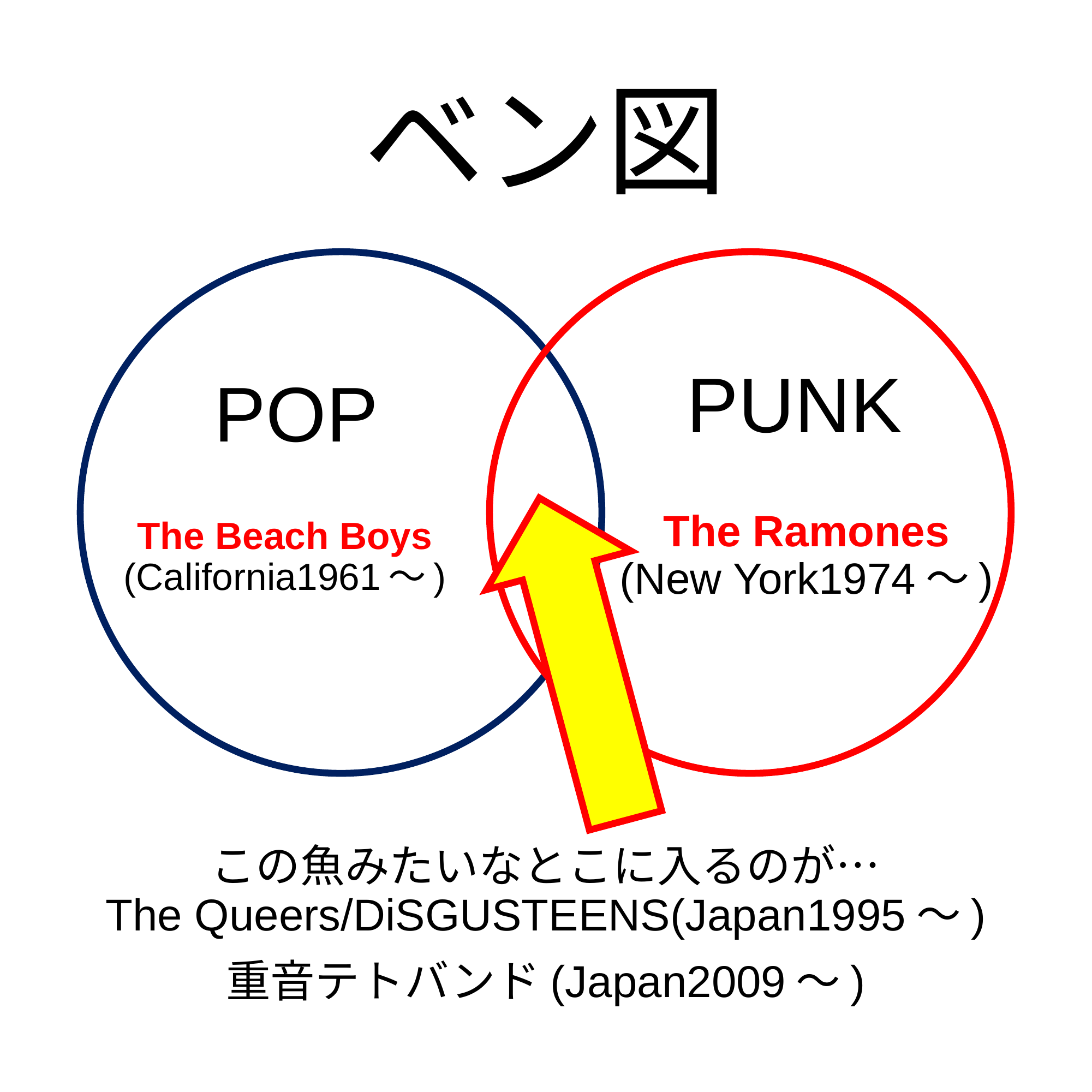

# ベン図

PUNK
POP
The Ramones
(New York1974～)
The Beach Boys
(California1961～)

この魚みたいなとこに入るのが…
The Queers/DiSGUSTEENS(Japan1995～)
重音テトバンド(Japan2009～)